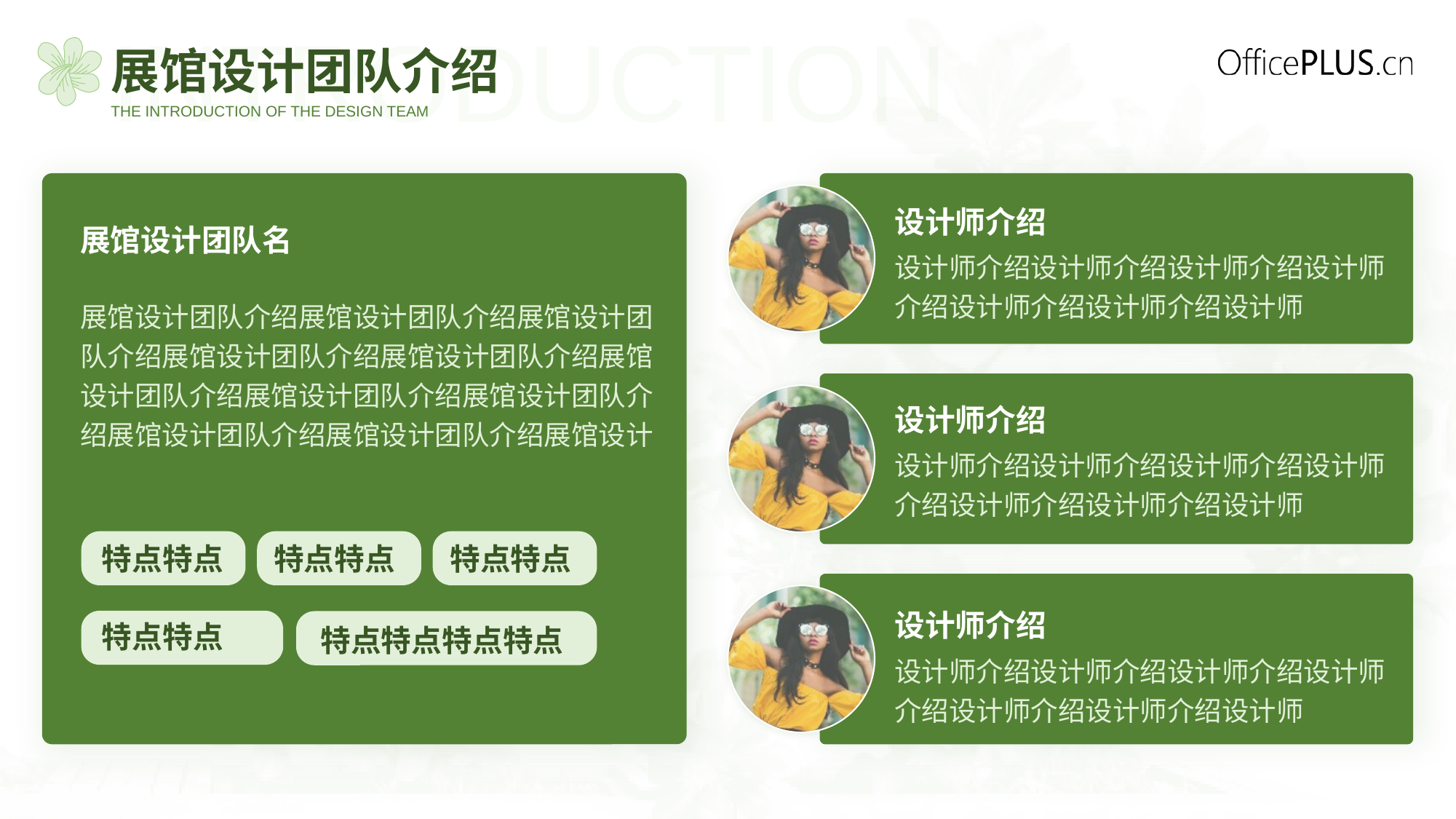

INTRODUCTION
# 展馆设计团队介绍
THE INTRODUCTION OF THE DESIGN TEAM

设计师介绍
展馆设计团队名
设计师介绍设计师介绍设计师介绍设计师介绍设计师介绍设计师介绍设计师
展馆设计团队介绍展馆设计团队介绍展馆设计团队介绍展馆设计团队介绍展馆设计团队介绍展馆设计团队介绍展馆设计团队介绍展馆设计团队介绍展馆设计团队介绍展馆设计团队介绍展馆设计

设计师介绍
设计师介绍设计师介绍设计师介绍设计师介绍设计师介绍设计师介绍设计师
特点特点
特点特点
特点特点
设计师介绍
特点特点
特点特点特点特点
设计师介绍设计师介绍设计师介绍设计师介绍设计师介绍设计师介绍设计师